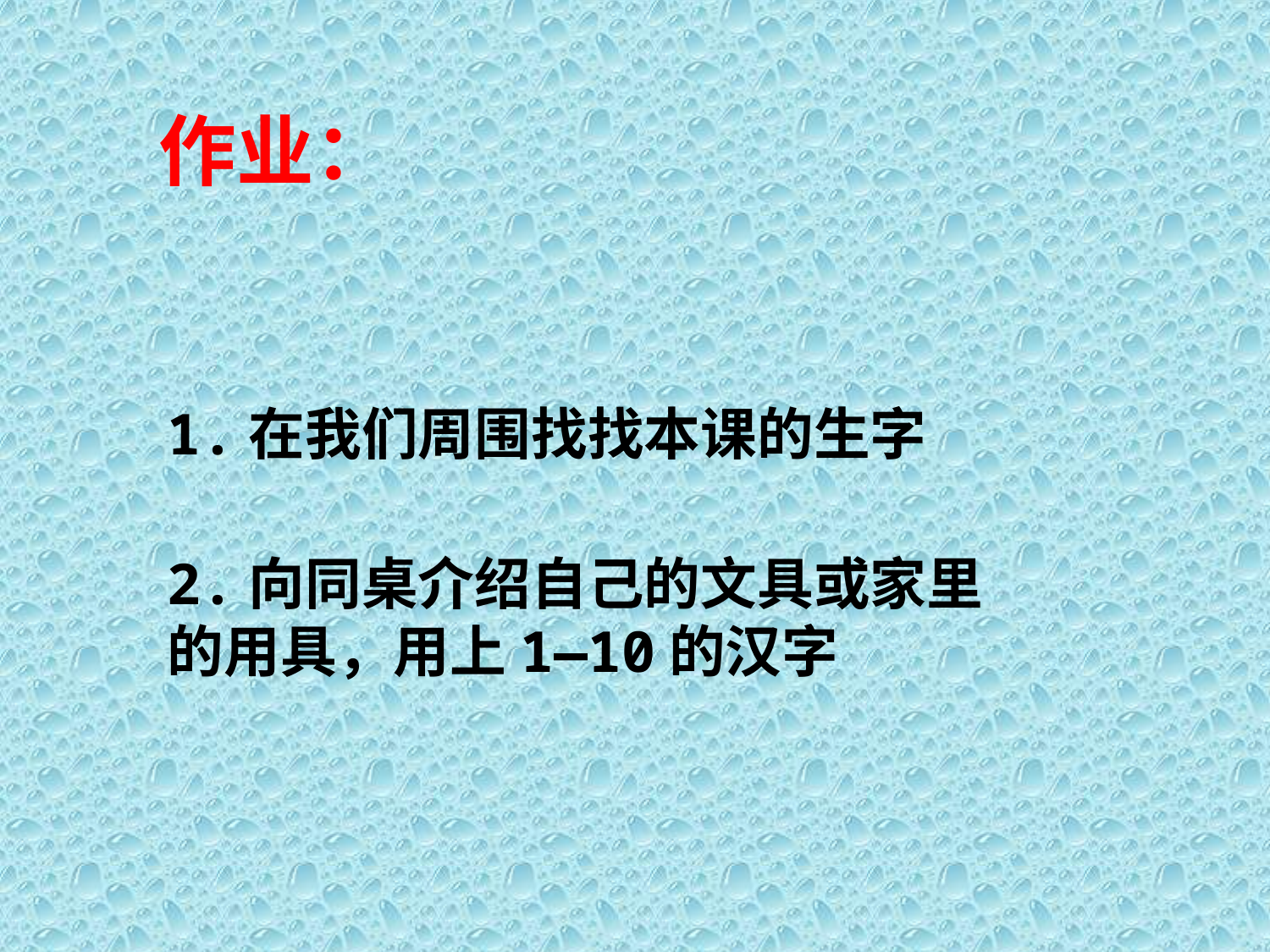

作业：

1.在我们周围找找本课的生字

2.向同桌介绍自己的文具或家里的用具，用上1—10的汉字